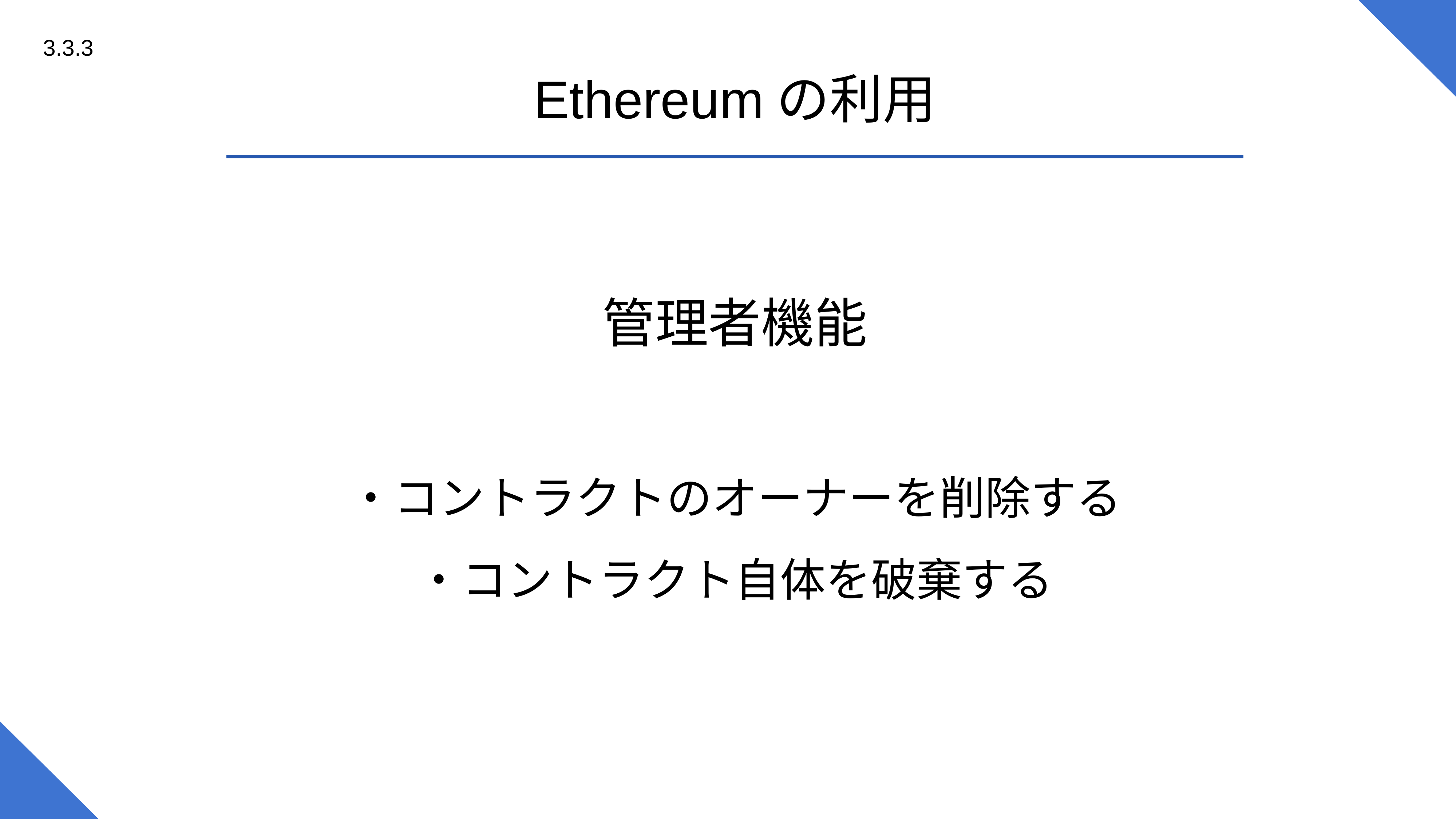

3.3.3
Ethereumの利用
管理者機能
・コントラクトのオーナーを削除する
・コントラクト自体を破棄する
64